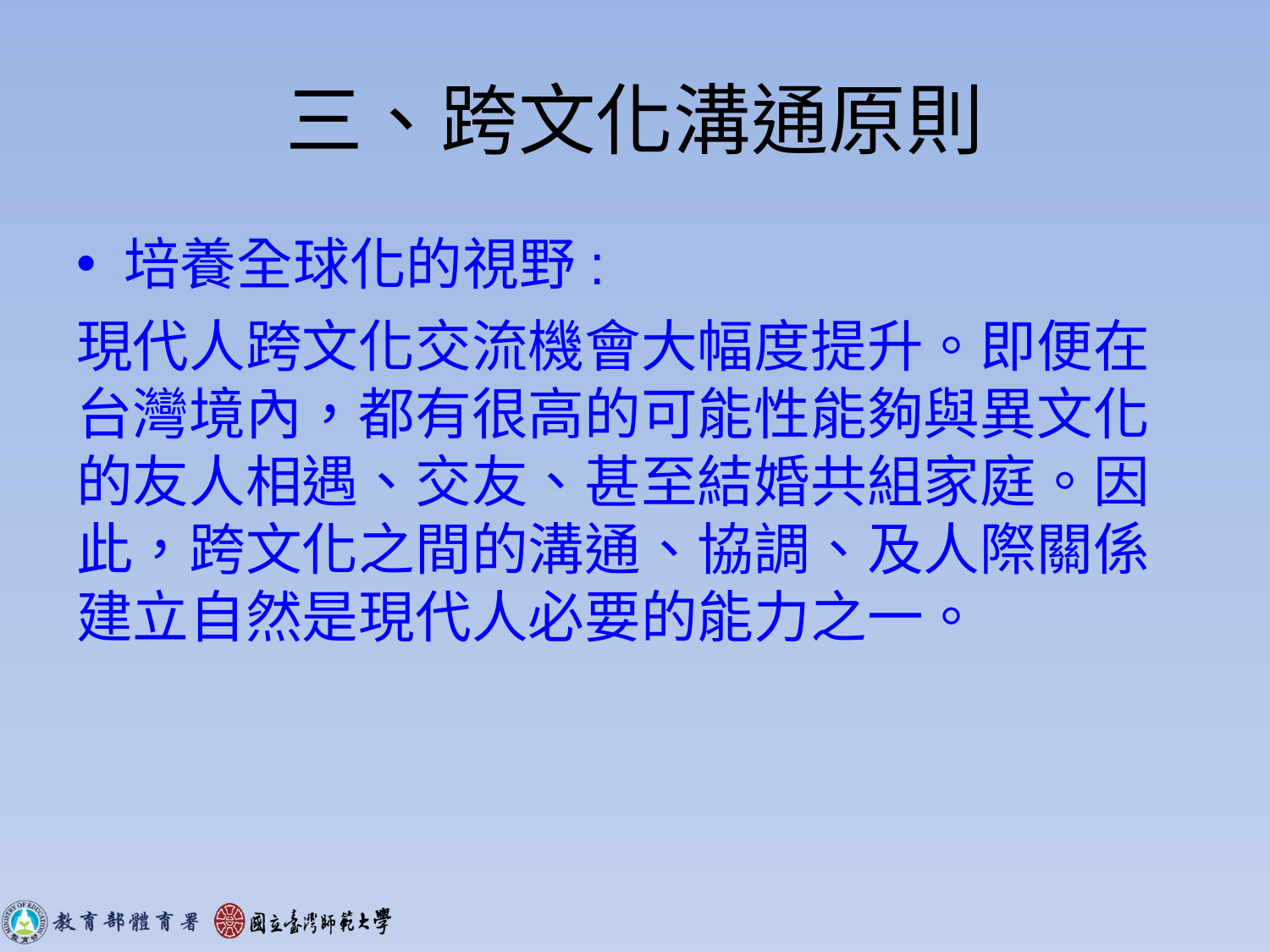

# 三、跨文化溝通原則
培養全球化的視野:
現代人跨文化交流機會大幅度提升。即便在台灣境內，都有很高的可能性能夠與異文化的友人相遇、交友、甚至結婚共組家庭。因此，跨文化之間的溝通、協調、及人際關係建立自然是現代人必要的能力之一。